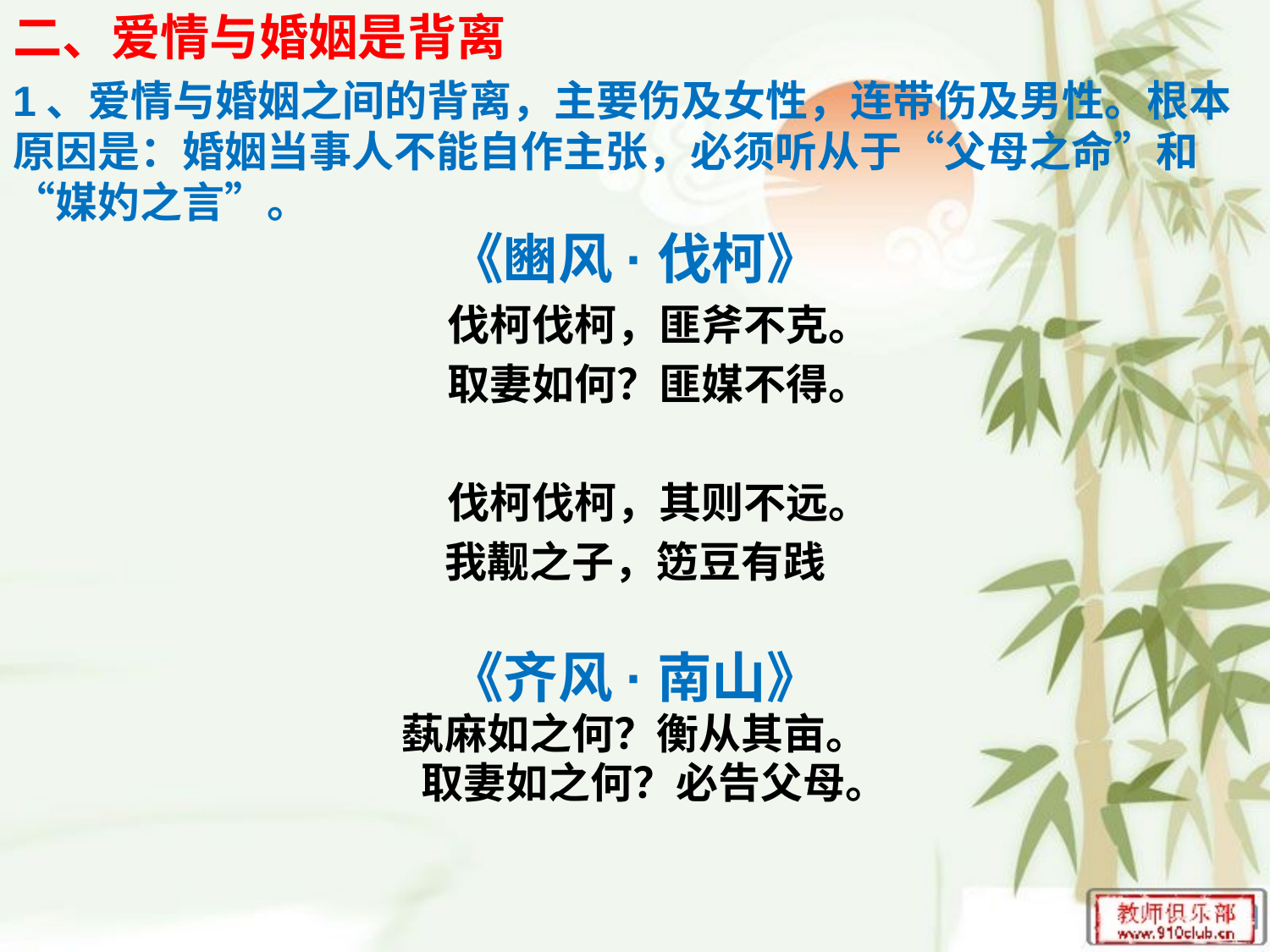

二、爱情与婚姻是背离
1、爱情与婚姻之间的背离，主要伤及女性，连带伤及男性。根本原因是：婚姻当事人不能自作主张，必须听从于“父母之命”和“媒妁之言”。
《豳风·伐柯》
    伐柯伐柯，匪斧不克。
    取妻如何？匪媒不得。

    伐柯伐柯，其则不远。
我觏之子，笾豆有践

《齐风·南山》
蓺麻如之何？衡从其亩。
   取妻如之何？必告父母。